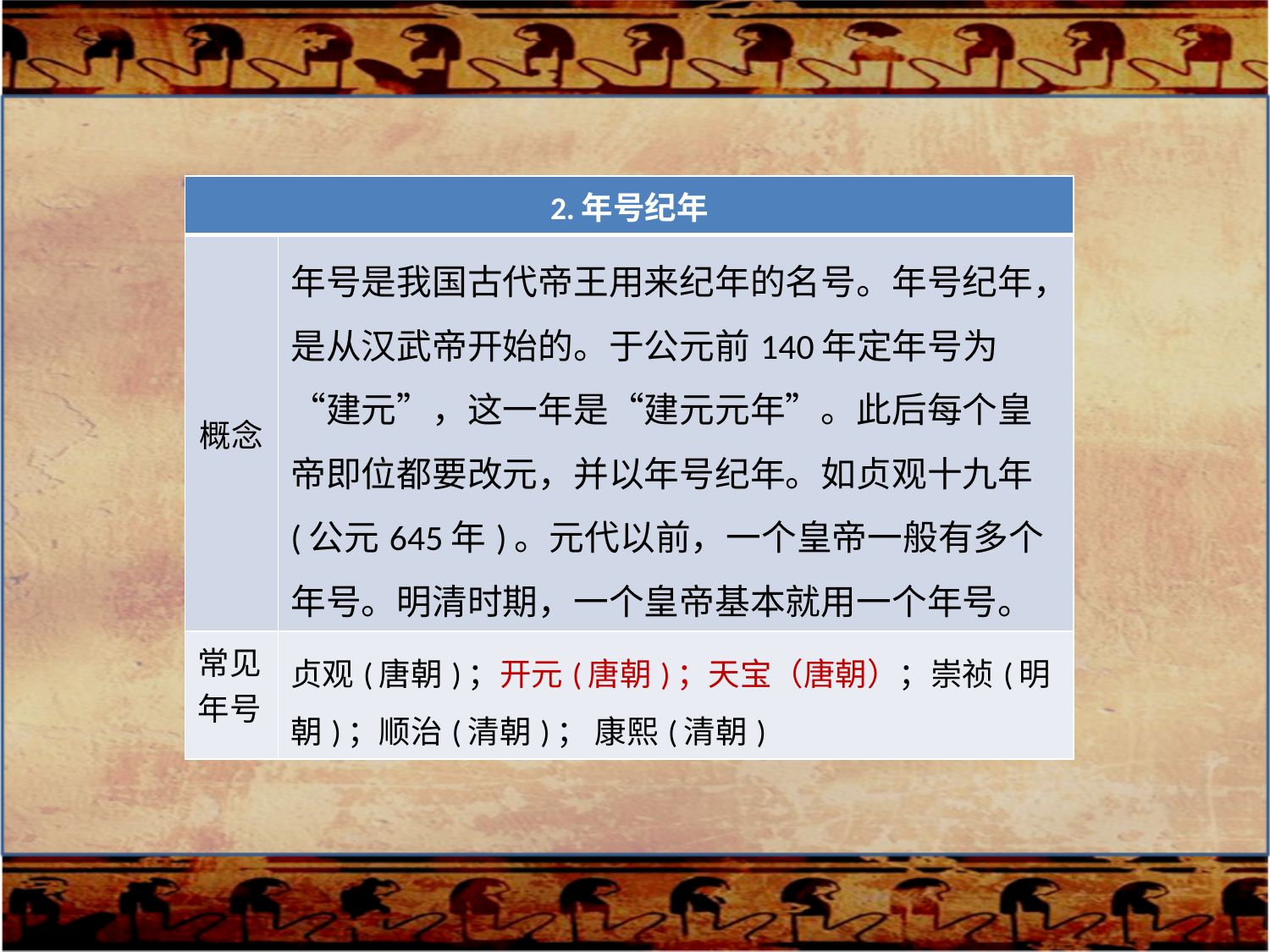

| 2.年号纪年 |  |
| --- | --- |
| 概念 | 年号是我国古代帝王用来纪年的名号。年号纪年，是从汉武帝开始的。于公元前140年定年号为“建元”，这一年是“建元元年”。此后每个皇帝即位都要改元，并以年号纪年。如贞观十九年(公元645年)。元代以前，一个皇帝一般有多个年号。明清时期，一个皇帝基本就用一个年号。 |
| 常见年号 | 贞观(唐朝)；开元(唐朝)；天宝（唐朝）；崇祯(明朝)；顺治(清朝)； 康熙(清朝) |